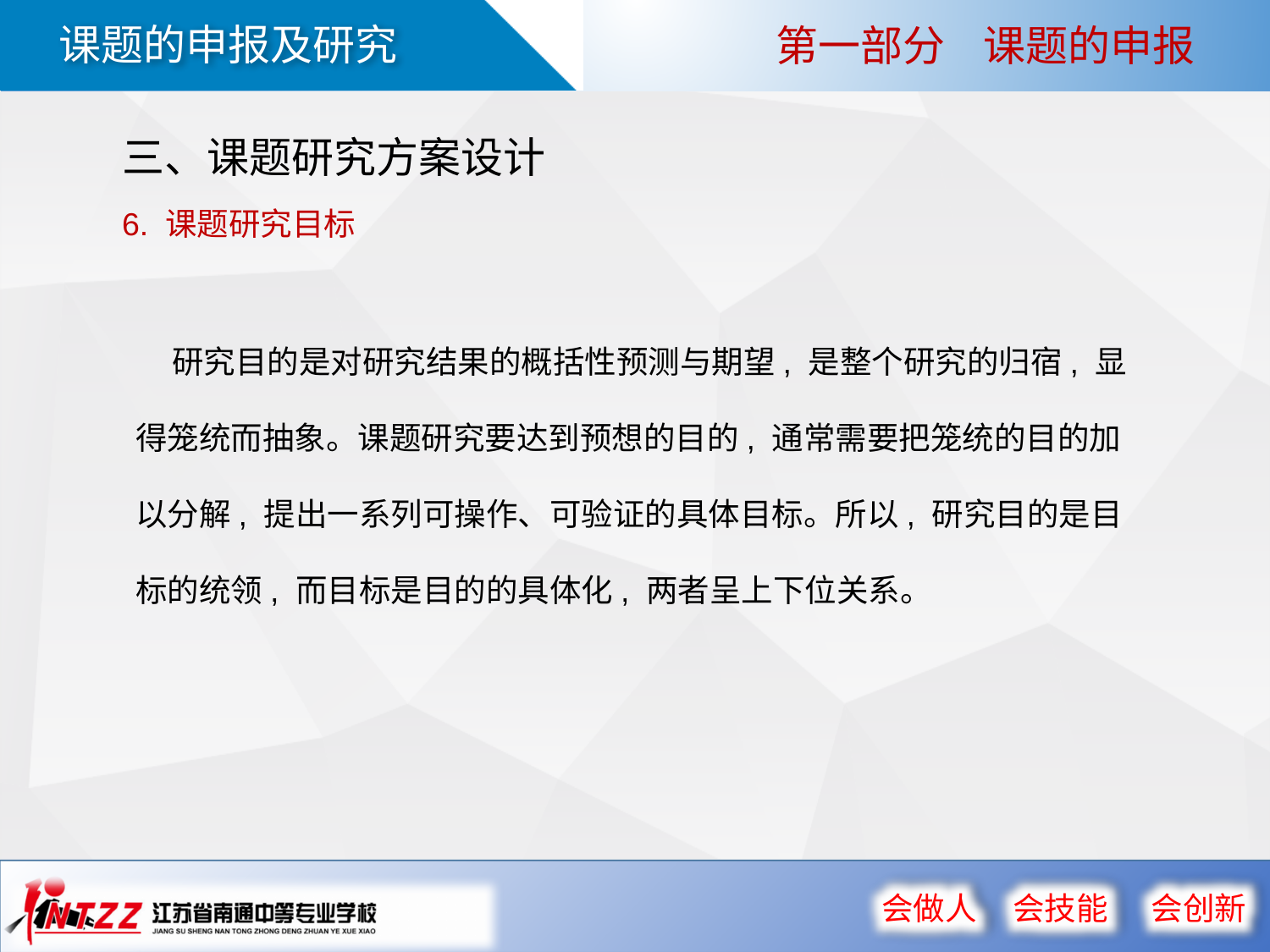

第一部分    课题的申报
三、课题研究方案设计
6. 课题研究目标
    研究目的是对研究结果的概括性预测与期望, 是整个研究的归宿, 显得笼统而抽象。课题研究要达到预想的目的, 通常需要把笼统的目的加以分解, 提出一系列可操作、可验证的具体目标。所以, 研究目的是目标的统领, 而目标是目的的具体化, 两者呈上下位关系。